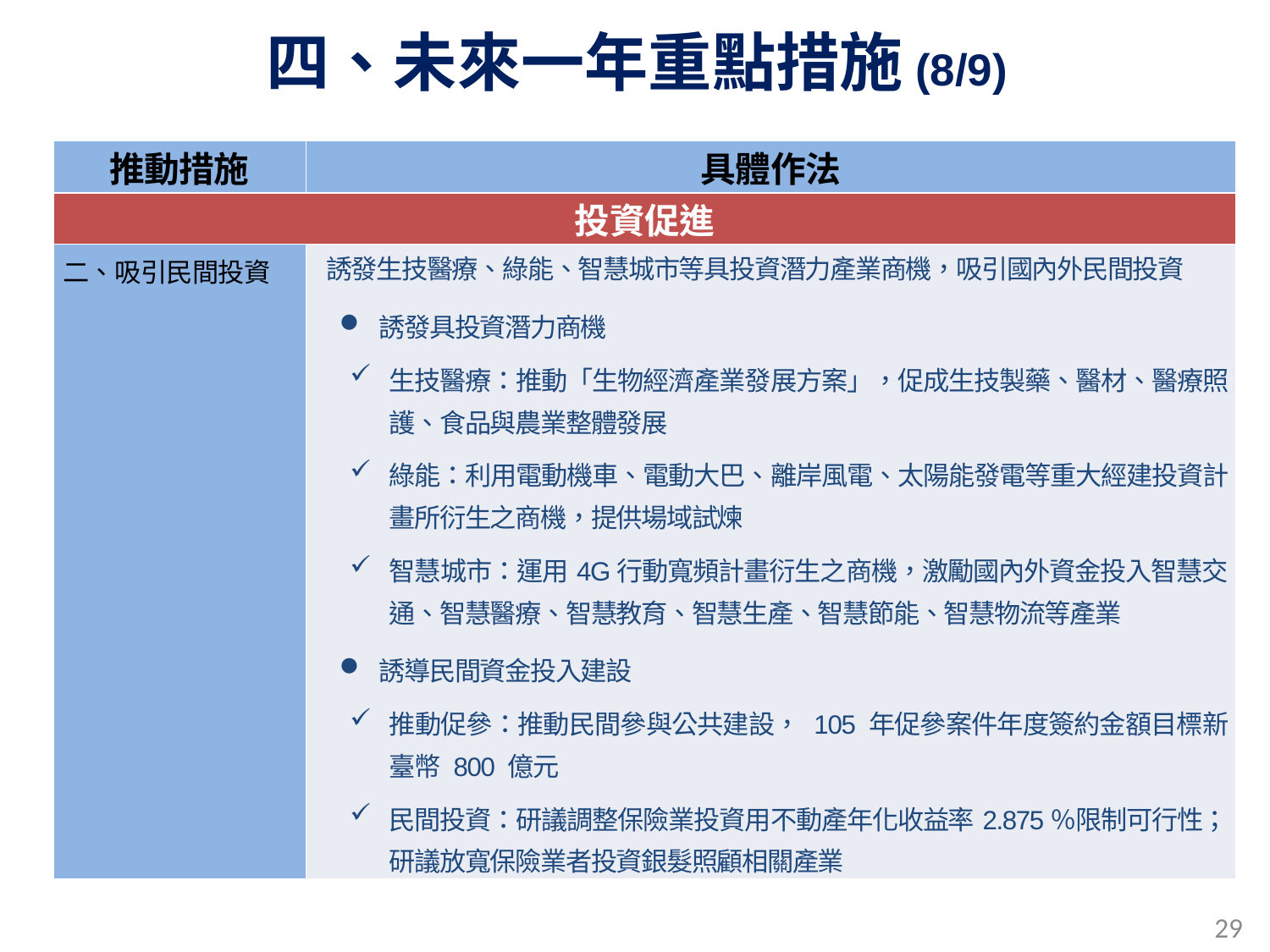

# 四、未來一年重點措施(8/9)
| 推動措施 | 具體作法 |
| --- | --- |
| 投資促進 |  |
| 二、吸引民間投資 | 誘發生技醫療、綠能、智慧城市等具投資潛力產業商機，吸引國內外民間投資 誘發具投資潛力商機 生技醫療：推動「生物經濟產業發展方案」，促成生技製藥、醫材、醫療照護、食品與農業整體發展 綠能：利用電動機車、電動大巴、離岸風電、太陽能發電等重大經建投資計畫所衍生之商機，提供場域試煉 智慧城市：運用4G行動寬頻計畫衍生之商機，激勵國內外資金投入智慧交通、智慧醫療、智慧教育、智慧生產、智慧節能、智慧物流等產業 誘導民間資金投入建設 推動促參：推動民間參與公共建設， 105 年促參案件年度簽約金額目標新臺幣 800 億元 民間投資：研議調整保險業投資用不動產年化收益率2.875％限制可行性；研議放寬保險業者投資銀髮照顧相關產業 |
29